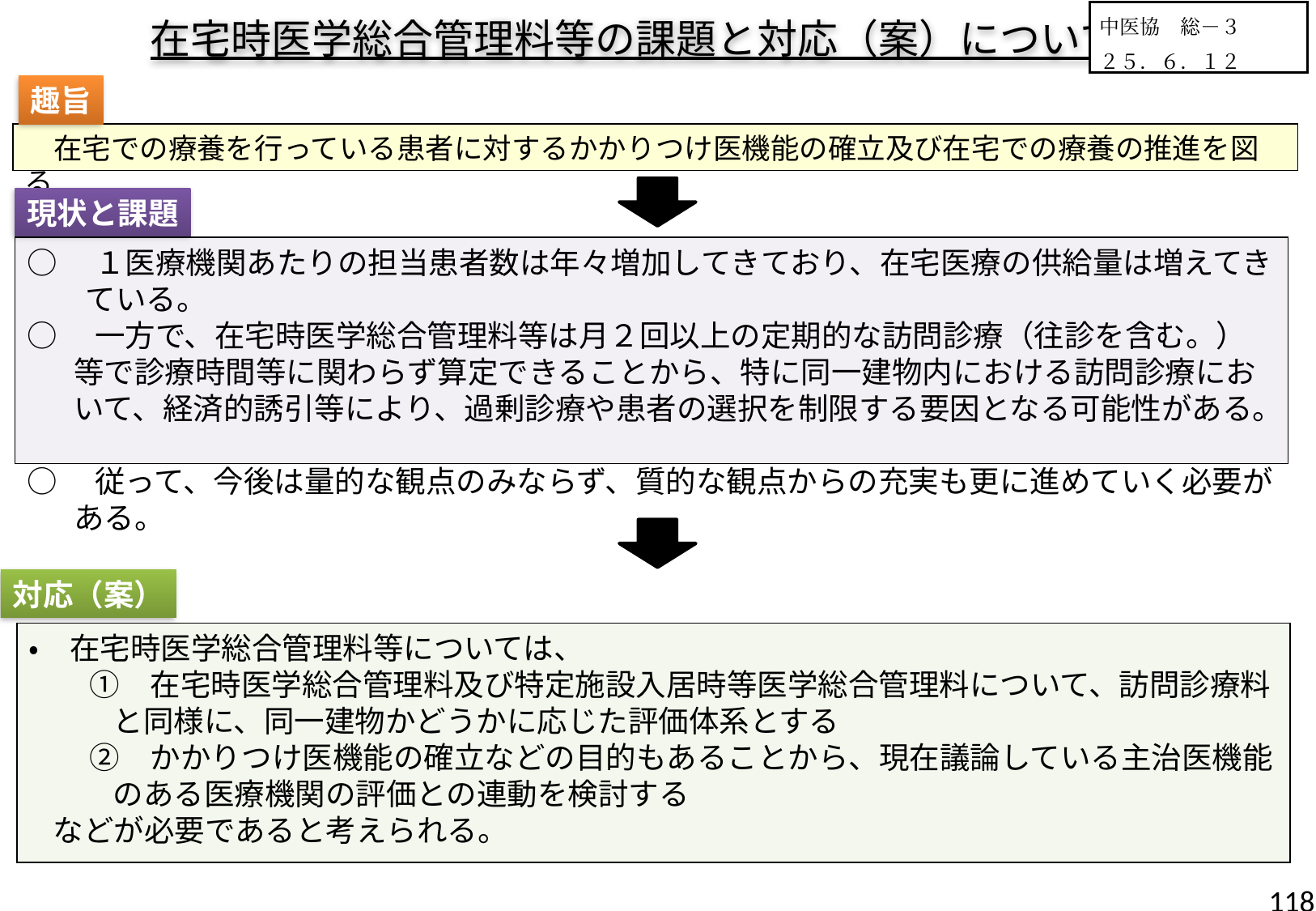

在宅時医学総合管理料等の課題と対応（案）について
中医協　総－３
２５．６．１２

趣旨
　在宅での療養を行っている患者に対するかかりつけ医機能の確立及び在宅での療養の推進を図る

現状と課題
○　１医療機関あたりの担当患者数は年々増加してきており、在宅医療の供給量は増えてきている。
○　一方で、在宅時医学総合管理料等は月２回以上の定期的な訪問診療（往診を含む。）等で診療時間等に関わらず算定できることから、特に同一建物内における訪問診療において、経済的誘引等により、過剰診療や患者の選択を制限する要因となる可能性がある。
○　従って、今後は量的な観点のみならず、質的な観点からの充実も更に進めていく必要がある。

対応（案）
・　在宅時医学総合管理料等については、
　　①　在宅時医学総合管理料及び特定施設入居時等医学総合管理料について、訪問診療料と同様に、同一建物かどうかに応じた評価体系とする
　　②　かかりつけ医機能の確立などの目的もあることから、現在議論している主治医機能のある医療機関の評価との連動を検討する
などが必要であると考えられる。
118